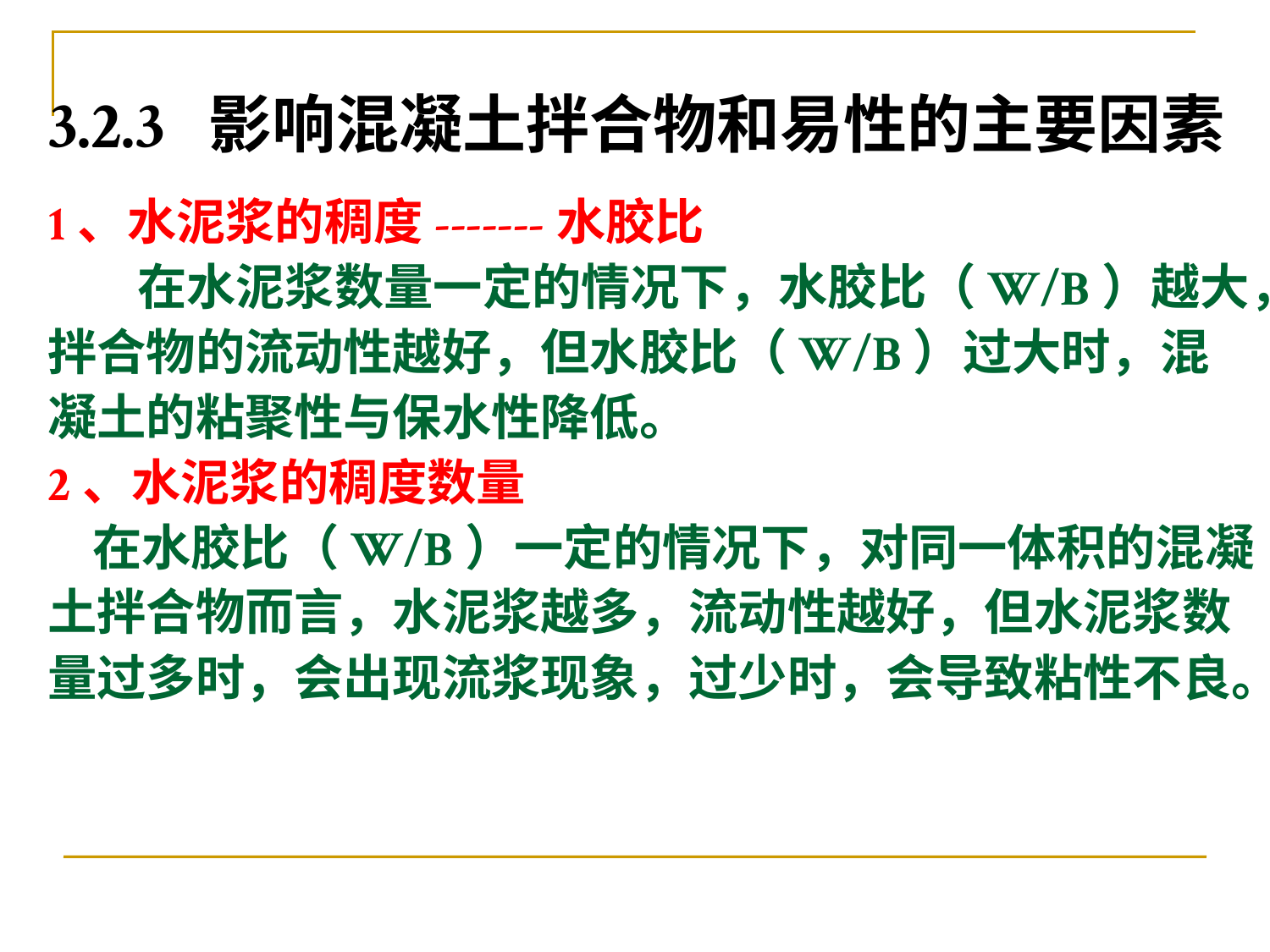

# 3.2.3  影响混凝土拌合物和易性的主要因素 1、水泥浆的稠度-------水胶比 在水泥浆数量一定的情况下，水胶比（W/B）越大，拌合物的流动性越好，但水胶比（W/B）过大时，混凝土的粘聚性与保水性降低。 2、水泥浆的稠度数量 在水胶比（W/B）一定的情况下，对同一体积的混凝土拌合物而言，水泥浆越多，流动性越好，但水泥浆数量过多时，会出现流浆现象，过少时，会导致粘性不良。